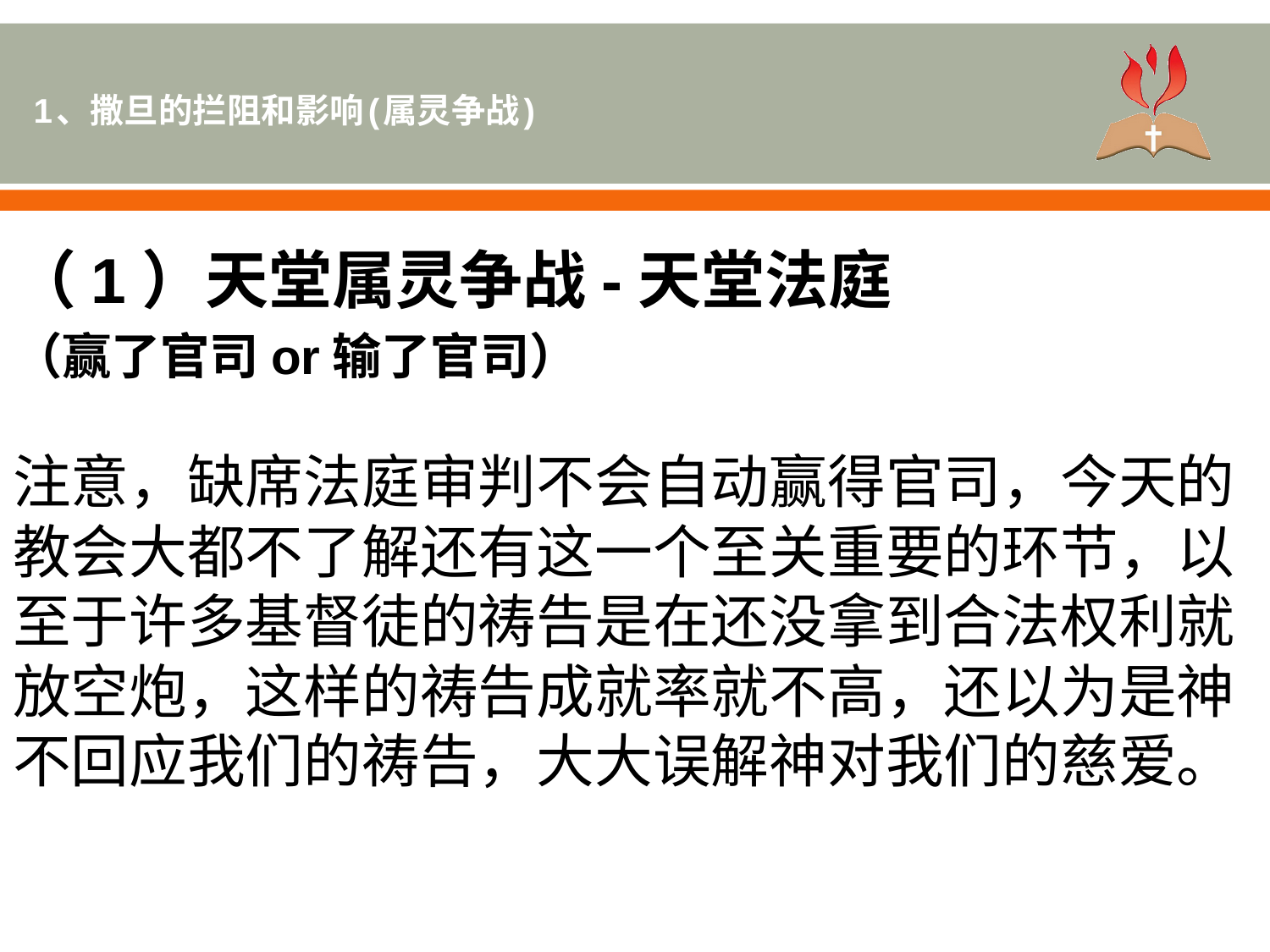

1、撒旦的拦阻和影响(属灵争战)
（1）天堂属灵争战-天堂法庭
（赢了官司or输了官司）

注意，缺席法庭审判不会自动赢得官司，今天的教会大都不了解还有这一个至关重要的环节，以至于许多基督徒的祷告是在还没拿到合法权利就放空炮，这样的祷告成就率就不高，还以为是神不回应我们的祷告，大大误解神对我们的慈爱。